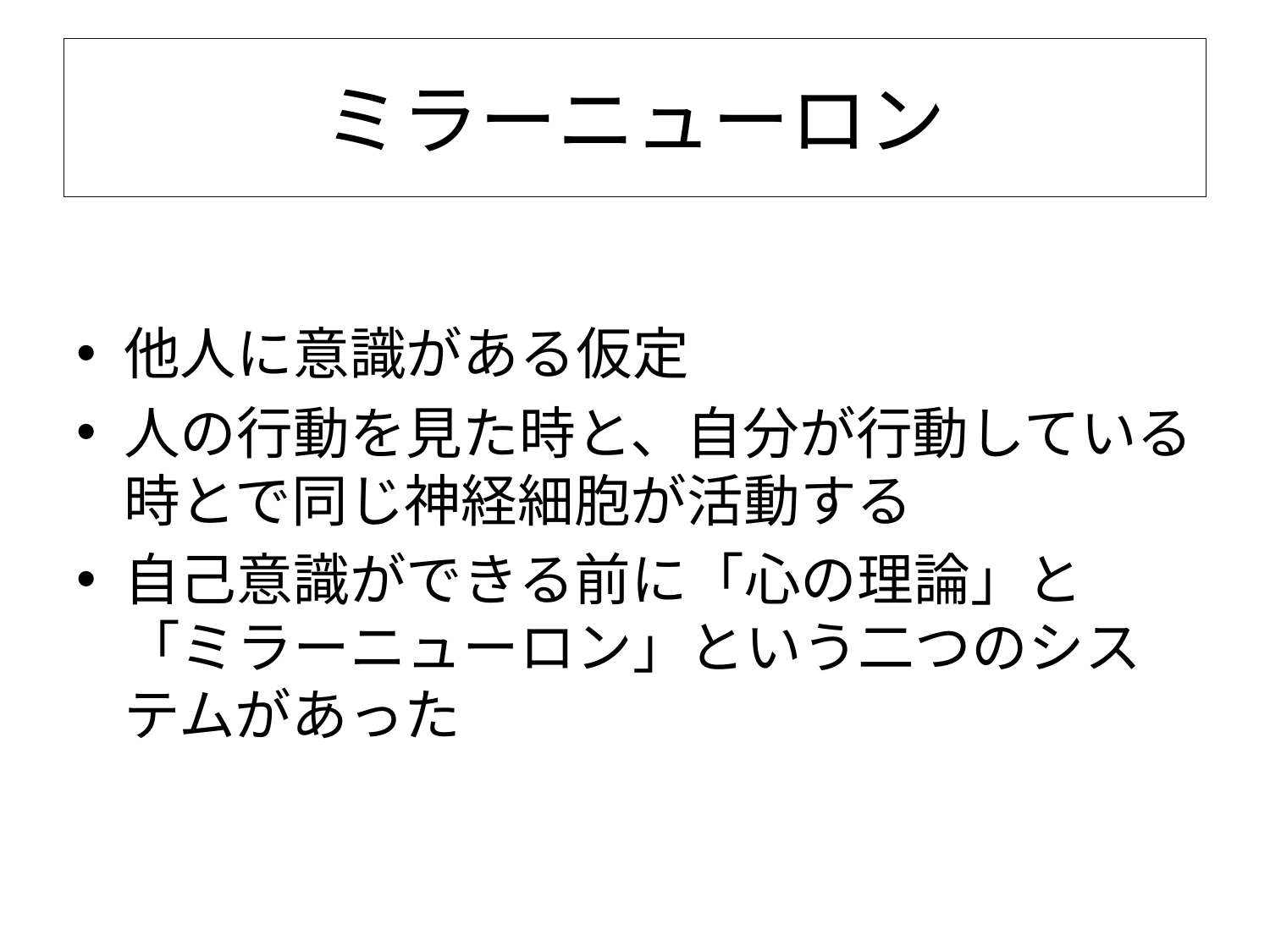

# ミラーニューロン
他人に意識がある仮定
人の行動を見た時と、自分が行動している時とで同じ神経細胞が活動する
自己意識ができる前に「心の理論」と「ミラーニューロン」という二つのシステムがあった